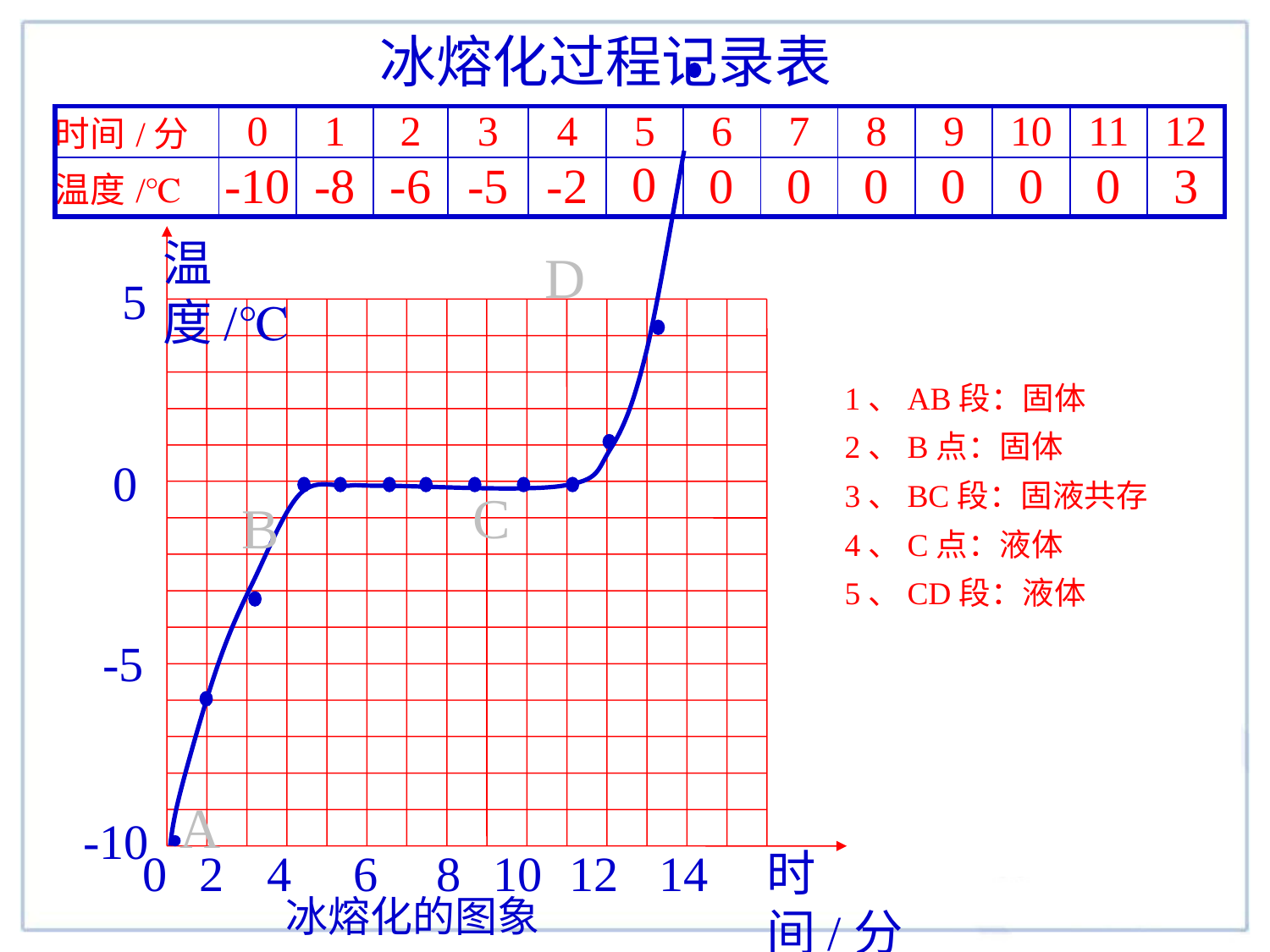

冰熔化过程记录表

| 时间/分 | 0 | 1 | 2 | 3 | 4 | 5 | 6 | 7 | 8 | 9 | 10 | 11 | 12 |
| --- | --- | --- | --- | --- | --- | --- | --- | --- | --- | --- | --- | --- | --- |
| 温度/℃ | -10 | -8 | -6 | -5 | -2 | 0 | 0 | 0 | 0 | 0 | 0 | 0 | 3 |

温度/℃

5
0
-5
-10
0
2
4
6
8
10
12
14
时间/分
冰熔化的图象
D
1、AB段：固体
2、B点：固体
3、BC段：固液共存
4、C点：液体
5、CD段：液体
C
B
A